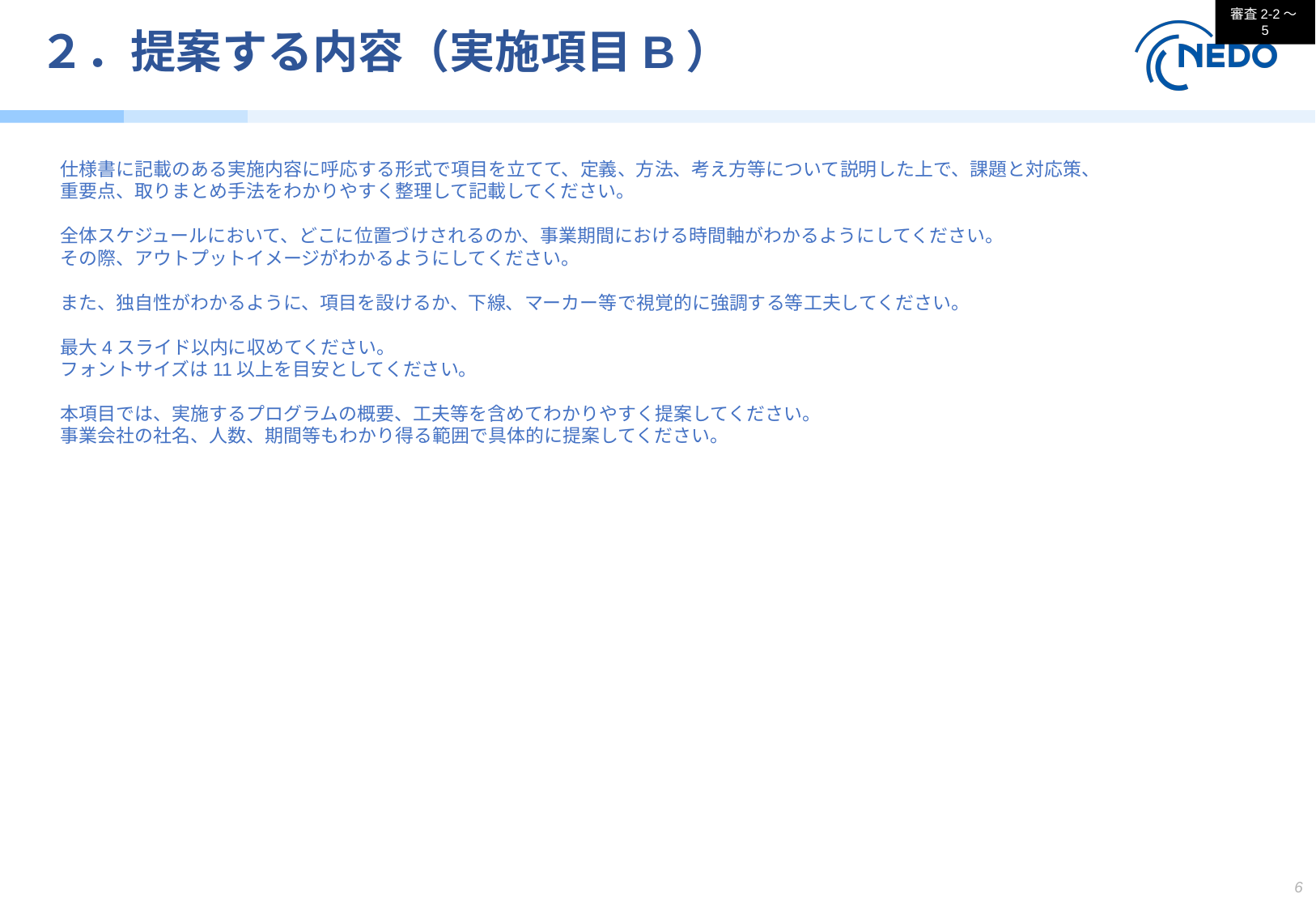

審査2-2～5
# ２．提案する内容（実施項目B）
仕様書に記載のある実施内容に呼応する形式で項目を立てて、定義、方法、考え方等について説明した上で、課題と対応策、重要点、取りまとめ手法をわかりやすく整理して記載してください。

全体スケジュールにおいて、どこに位置づけされるのか、事業期間における時間軸がわかるようにしてください。
その際、アウトプットイメージがわかるようにしてください。

また、独自性がわかるように、項目を設けるか、下線、マーカー等で視覚的に強調する等工夫してください。

最大4スライド以内に収めてください。
フォントサイズは11以上を目安としてください。

本項目では、実施するプログラムの概要、工夫等を含めてわかりやすく提案してください。
事業会社の社名、人数、期間等もわかり得る範囲で具体的に提案してください。
6